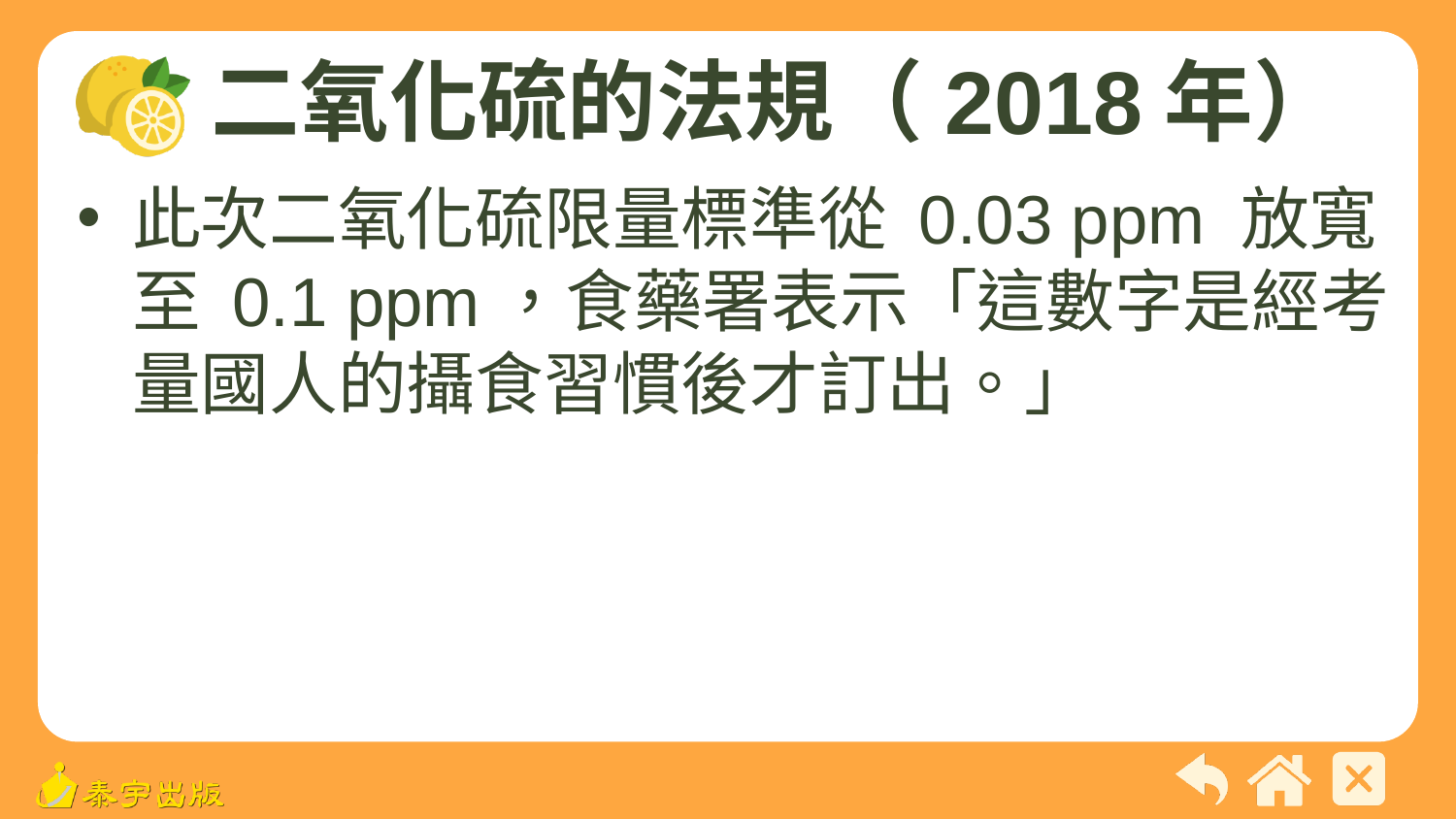

# 二氧化硫的法規（2018年）
此次二氧化硫限量標準從 0.03 ppm 放寬至 0.1 ppm，食藥署表示「這數字是經考量國人的攝食習慣後才訂出。」